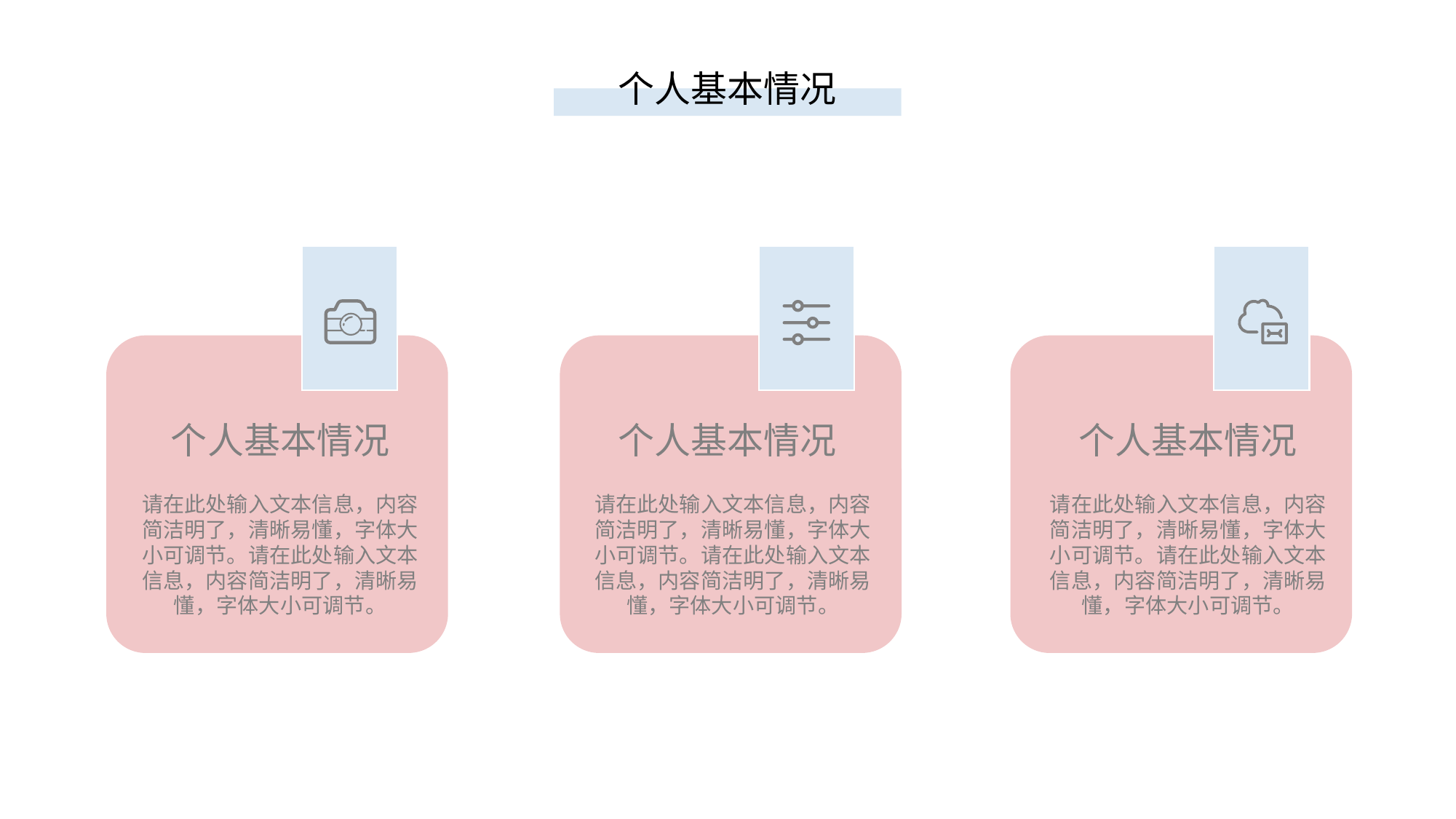

个人基本情况

个人基本情况
个人基本情况
个人基本情况
请在此处输入文本信息，内容简洁明了，清晰易懂，字体大小可调节。请在此处输入文本信息，内容简洁明了，清晰易懂，字体大小可调节。

请在此处输入文本信息，内容简洁明了，清晰易懂，字体大小可调节。请在此处输入文本信息，内容简洁明了，清晰易懂，字体大小可调节。

请在此处输入文本信息，内容简洁明了，清晰易懂，字体大小可调节。请在此处输入文本信息，内容简洁明了，清晰易懂，字体大小可调节。